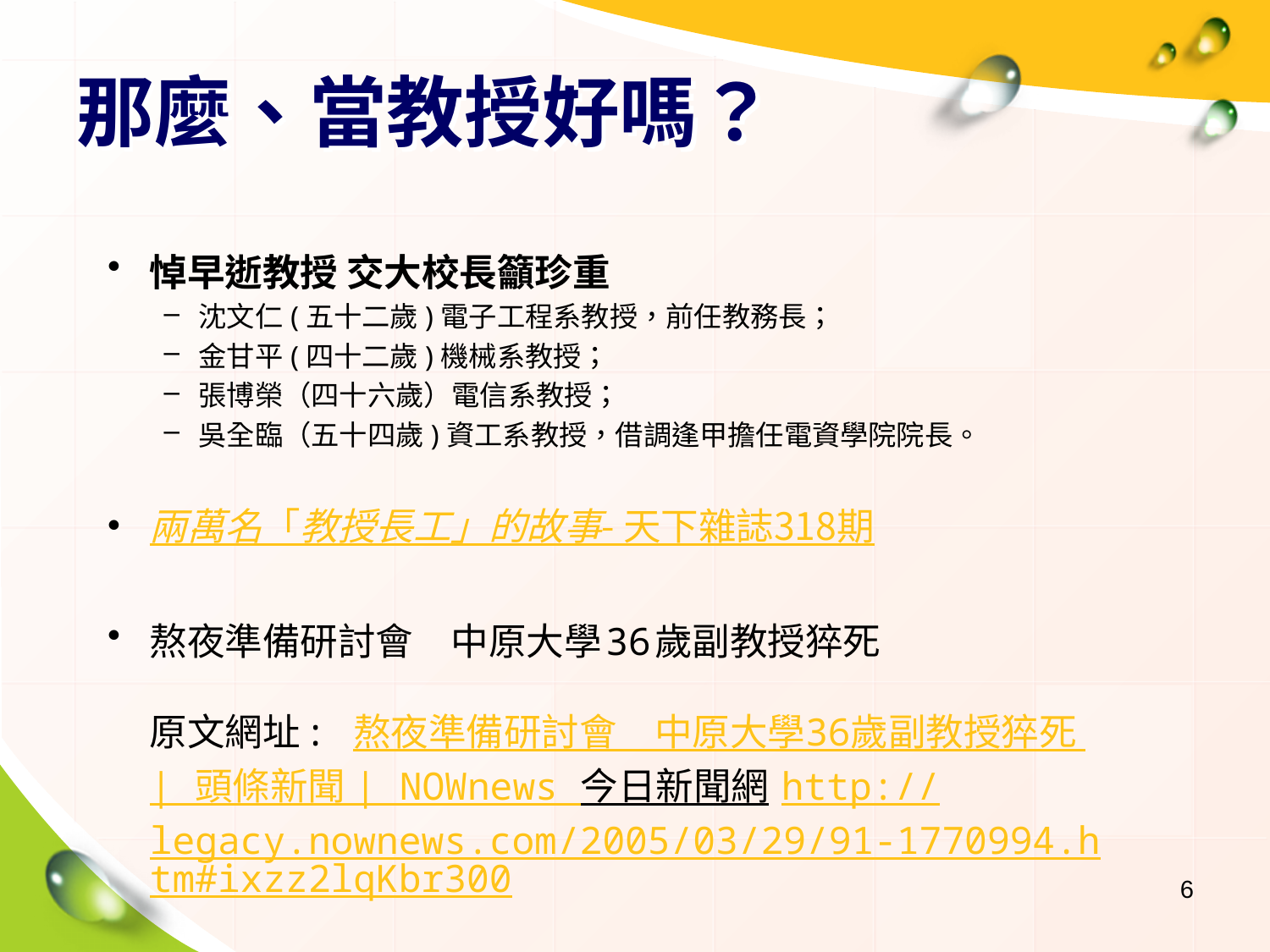

# 那麼、當教授好嗎？

悼早逝教授 交大校長籲珍重
沈文仁(五十二歲)電子工程系教授，前任教務長；
金甘平(四十二歲)機械系教授；
張博榮（四十六歲）電信系教授；
吳全臨（五十四歲)資工系教授，借調逢甲擔任電資學院院長。

兩萬名「教授長工」的故事- 天下雜誌318期

熬夜準備研討會　中原大學36歲副教授猝死
原文網址: 熬夜準備研討會　中原大學36歲副教授猝死 | 頭條新聞 | NOWnews 今日新聞網 http://legacy.nownews.com/2005/03/29/91-1770994.htm#ixzz2lqKbr300
6